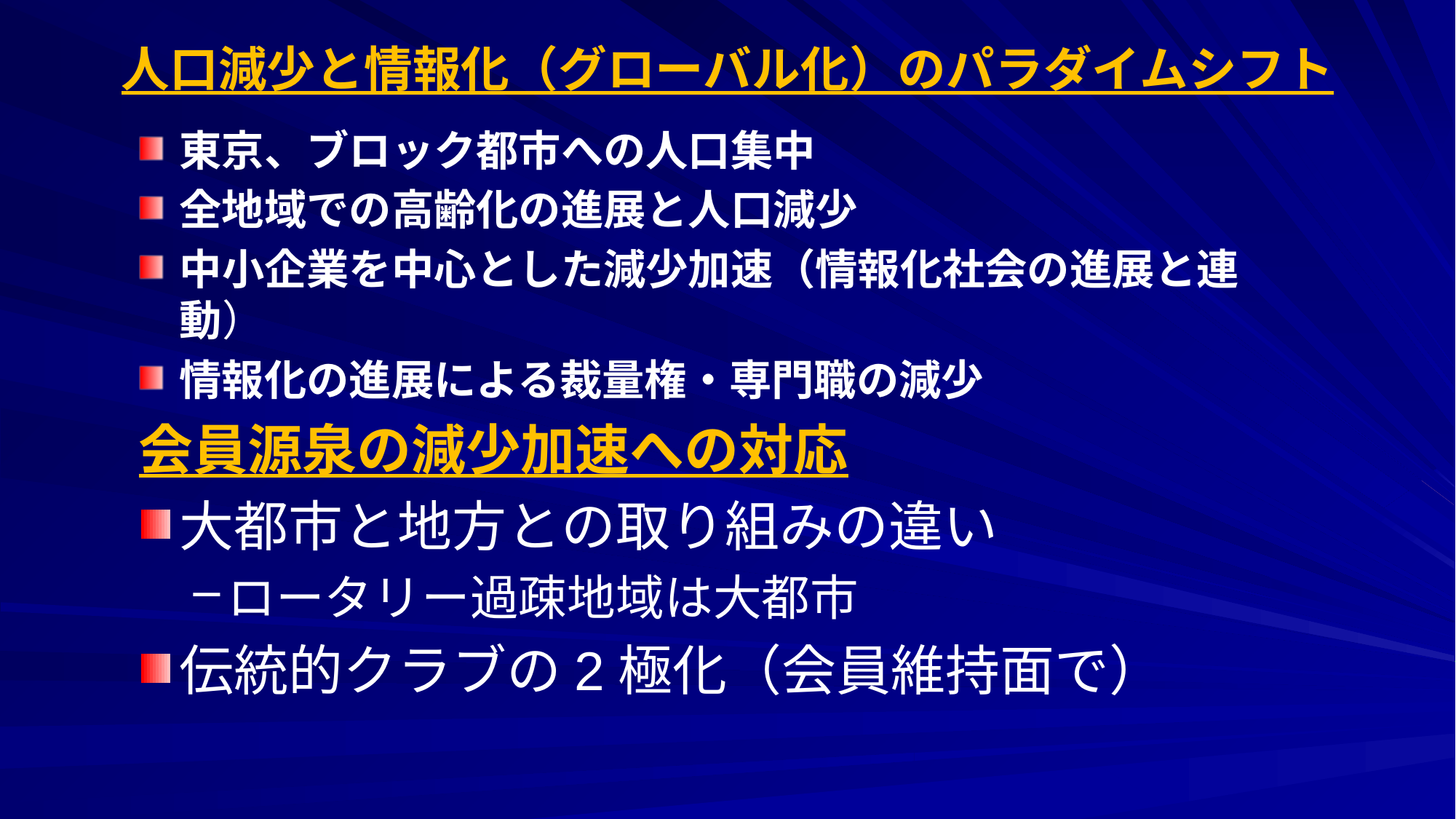

# 人口減少と情報化（グローバル化）のパラダイムシフト
東京、ブロック都市への人口集中
全地域での高齢化の進展と人口減少
中小企業を中心とした減少加速（情報化社会の進展と連動）
情報化の進展による裁量権・専門職の減少
会員源泉の減少加速への対応
大都市と地方との取り組みの違い
ロータリー過疎地域は大都市
伝統的クラブの2極化（会員維持面で）